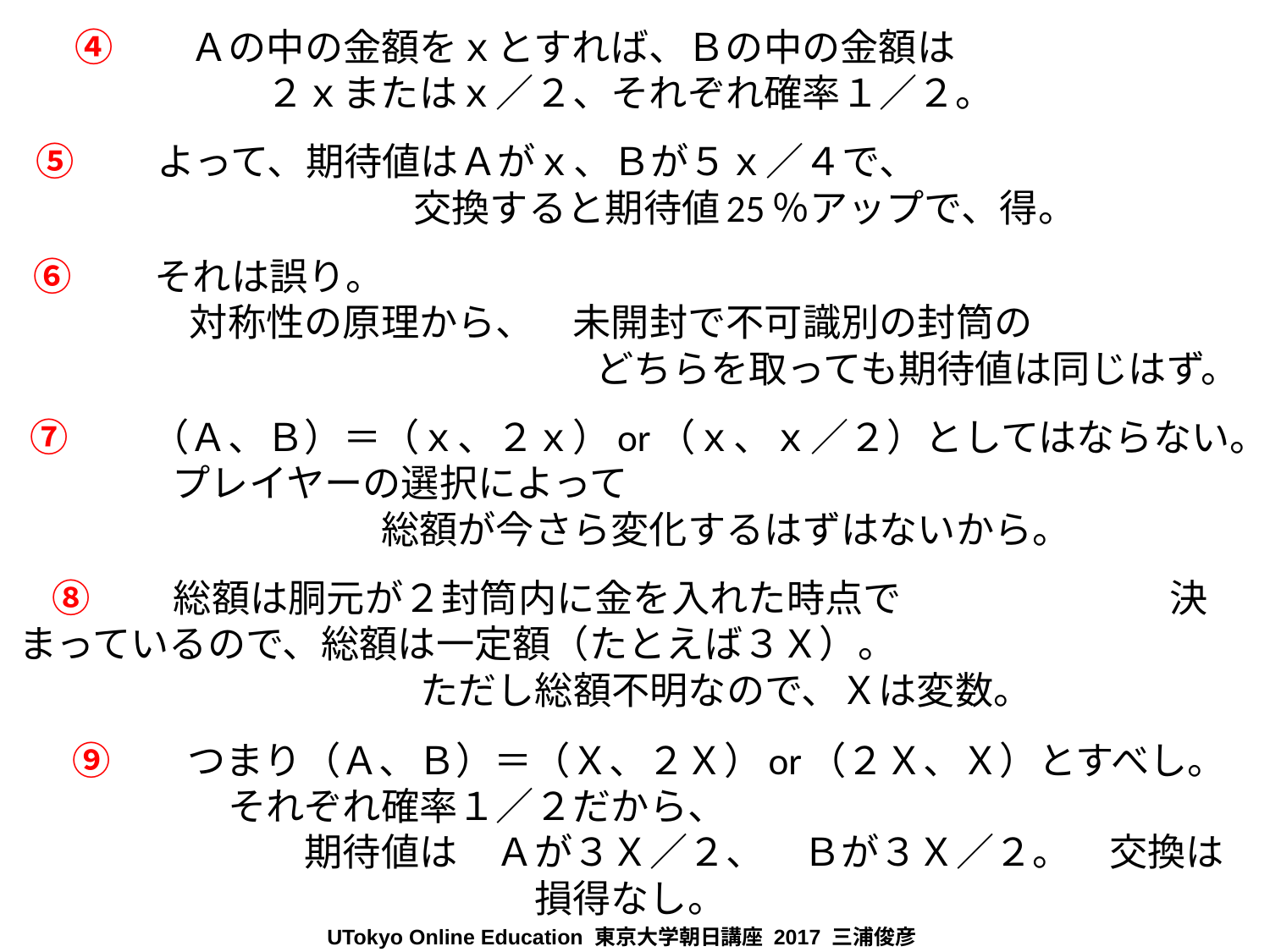

④　　Ａの中の金額をｘとすれば、Ｂの中の金額は　　　　　　　２ｘまたはｘ／２、それぞれ確率１／２。

⑤　　よって、期待値はＡがｘ、Ｂが５ｘ／４で、　　　　　　　　　　　　　　交換すると期待値25％アップで、得。

⑥　　それは誤り。　　　　　　　　　　　　　　　　　　　　　　　　　　対称性の原理から、　未開封で不可識別の封筒の　　　　　　　　　　　　　　　　　　　　どちらを取っても期待値は同じはず。

⑦　　（Ａ、Ｂ）＝（ｘ、２ｘ）or（ｘ、ｘ／２）としてはならない。　　　　プレイヤーの選択によって　　　　　　　　　　　　　　　　　　　　　総額が今さら変化するはずはないから。

⑧　　総額は胴元が２封筒内に金を入れた時点で　　　　　　　決まっているので、総額は一定額（たとえば３Ｘ）。　　　　　　　　　　　　　　ただし総額不明なので、Ｘは変数。

　⑨　　つまり（Ａ、Ｂ）＝（Ｘ、２Ｘ）or（２Ｘ、Ｘ）とすべし。　　　　　それぞれ確率１／２だから、　　　　　　　　　　　　　　　　　　　　期待値は　Ａが３Ｘ／２、　Ｂが３Ｘ／２。　交換は損得なし。
UTokyo Online Education 東京大学朝日講座 2017 三浦俊彦　CC BY-NC-ND